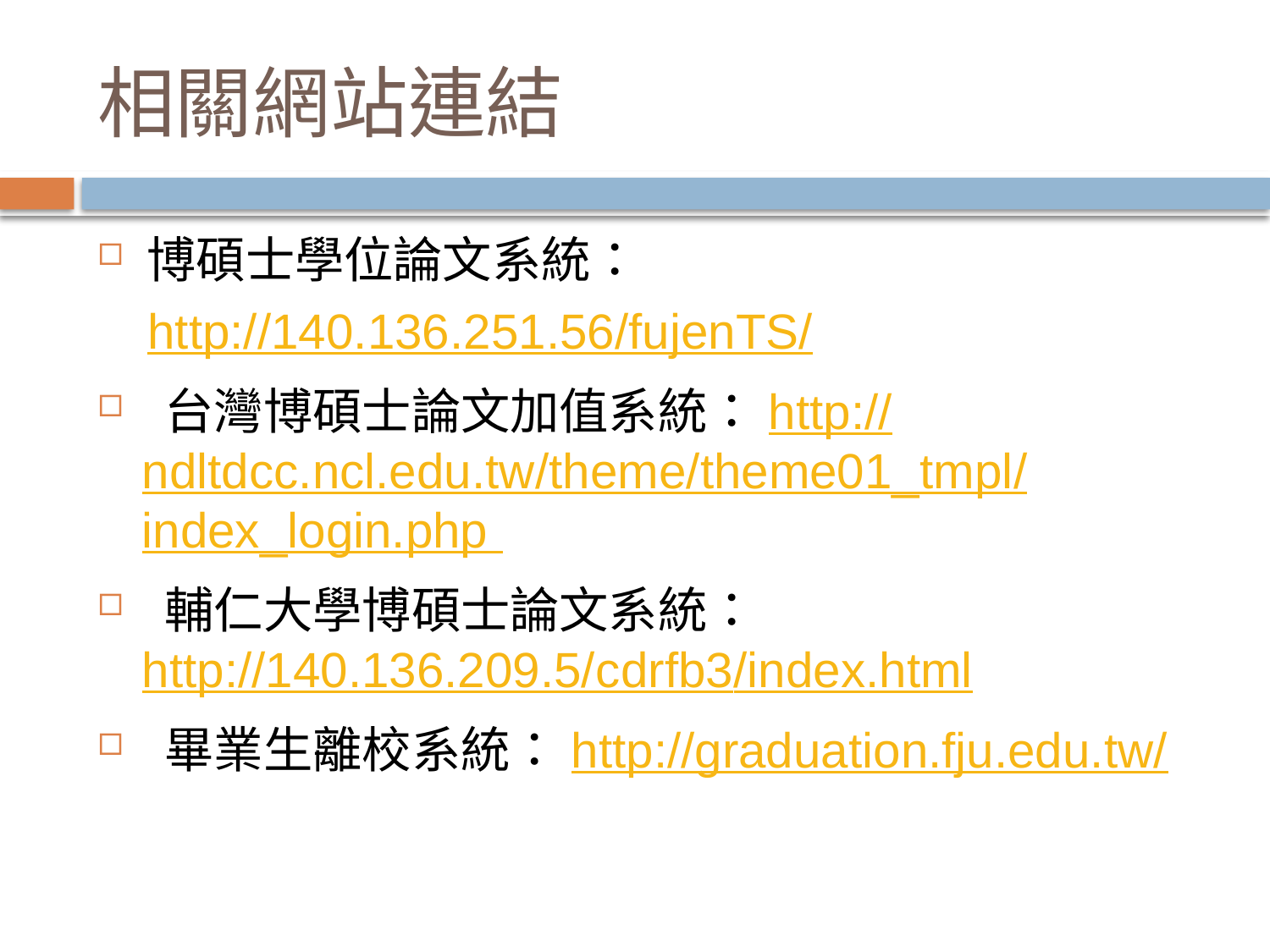

# 相關網站連結
 博碩士學位論文系統：
http://140.136.251.56/fujenTS/
 台灣博碩士論文加值系統：http://ndltdcc.ncl.edu.tw/theme/theme01_tmpl/index_login.php
 輔仁大學博碩士論文系統：http://140.136.209.5/cdrfb3/index.html
 畢業生離校系統：http://graduation.fju.edu.tw/